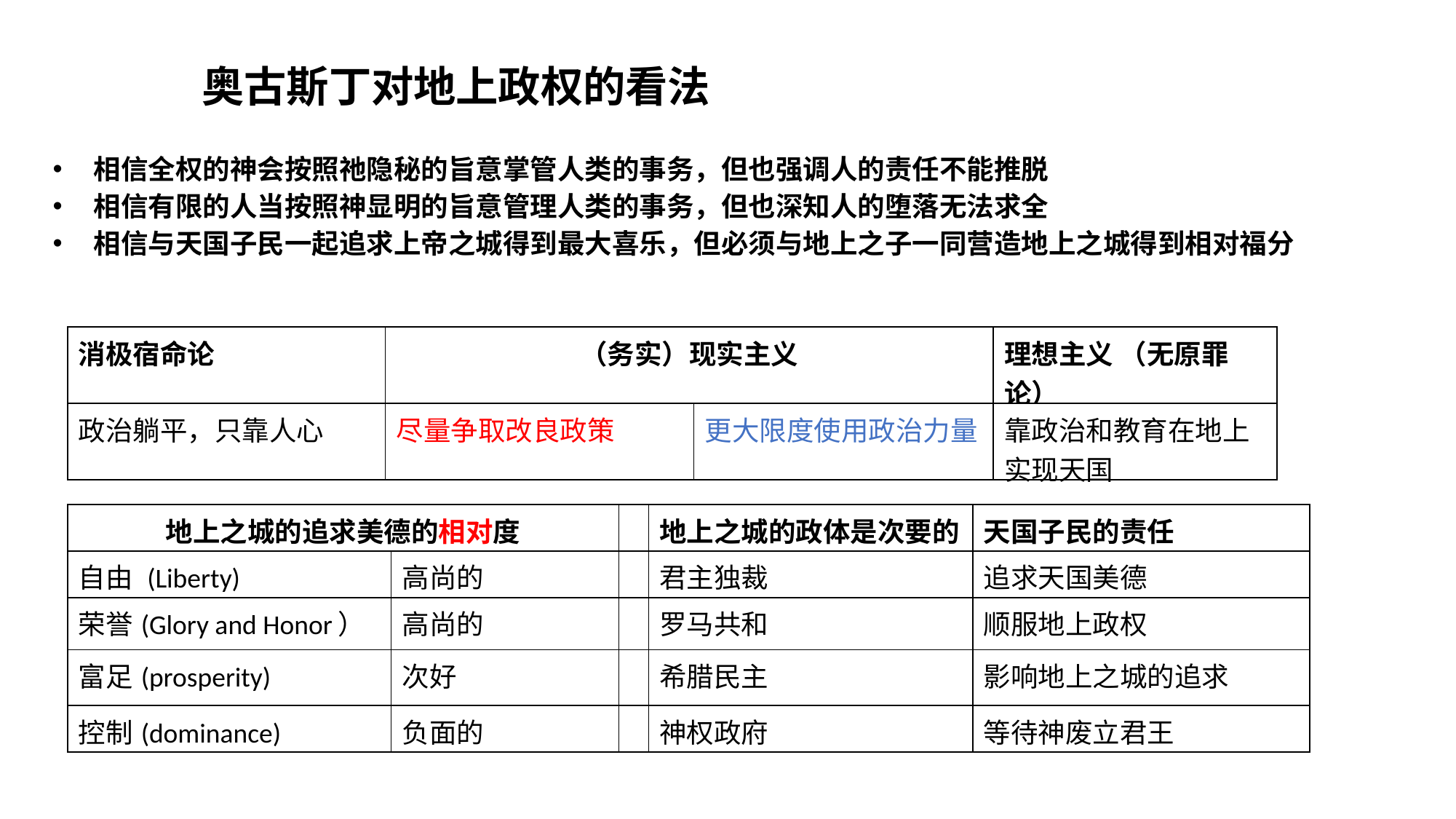

奥古斯丁对地上政权的看法
相信全权的神会按照祂隐秘的旨意掌管人类的事务，但也强调人的责任不能推脱
相信有限的人当按照神显明的旨意管理人类的事务，但也深知人的堕落无法求全
相信与天国子民一起追求上帝之城得到最大喜乐，但必须与地上之子一同营造地上之城得到相对福分
| 消极宿命论 | （务实）现实主义 |  | 理想主义 （无原罪论） |
| --- | --- | --- | --- |
| 政治躺平，只靠人心 | 尽量争取改良政策 | 更大限度使用政治力量 | 靠政治和教育在地上实现天国 |
| 地上之城的追求美德的相对度 |  |  | 地上之城的政体是次要的 | 天国子民的责任 |
| --- | --- | --- | --- | --- |
| 自由 (Liberty) | 高尚的 |  | 君主独裁 | 追求天国美德 |
| 荣誉(Glory and Honor） | 高尚的 |  | 罗马共和 | 顺服地上政权 |
| 富足(prosperity) | 次好 |  | 希腊民主 | 影响地上之城的追求 |
| 控制(dominance) | 负面的 |  | 神权政府 | 等待神废立君王 |